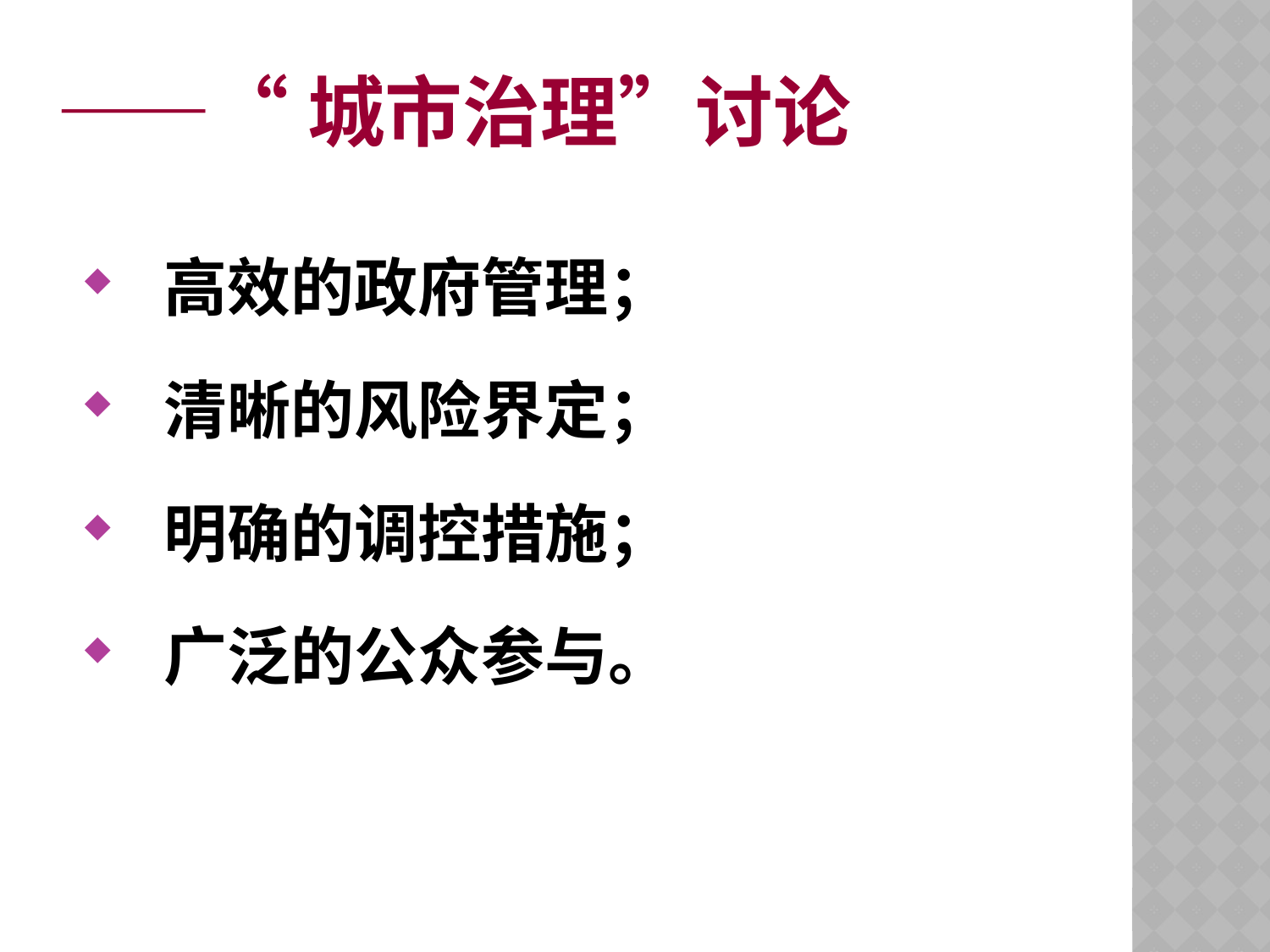

# ——“城市治理”讨论
  高效的政府管理；
  清晰的风险界定；
  明确的调控措施；
  广泛的公众参与。